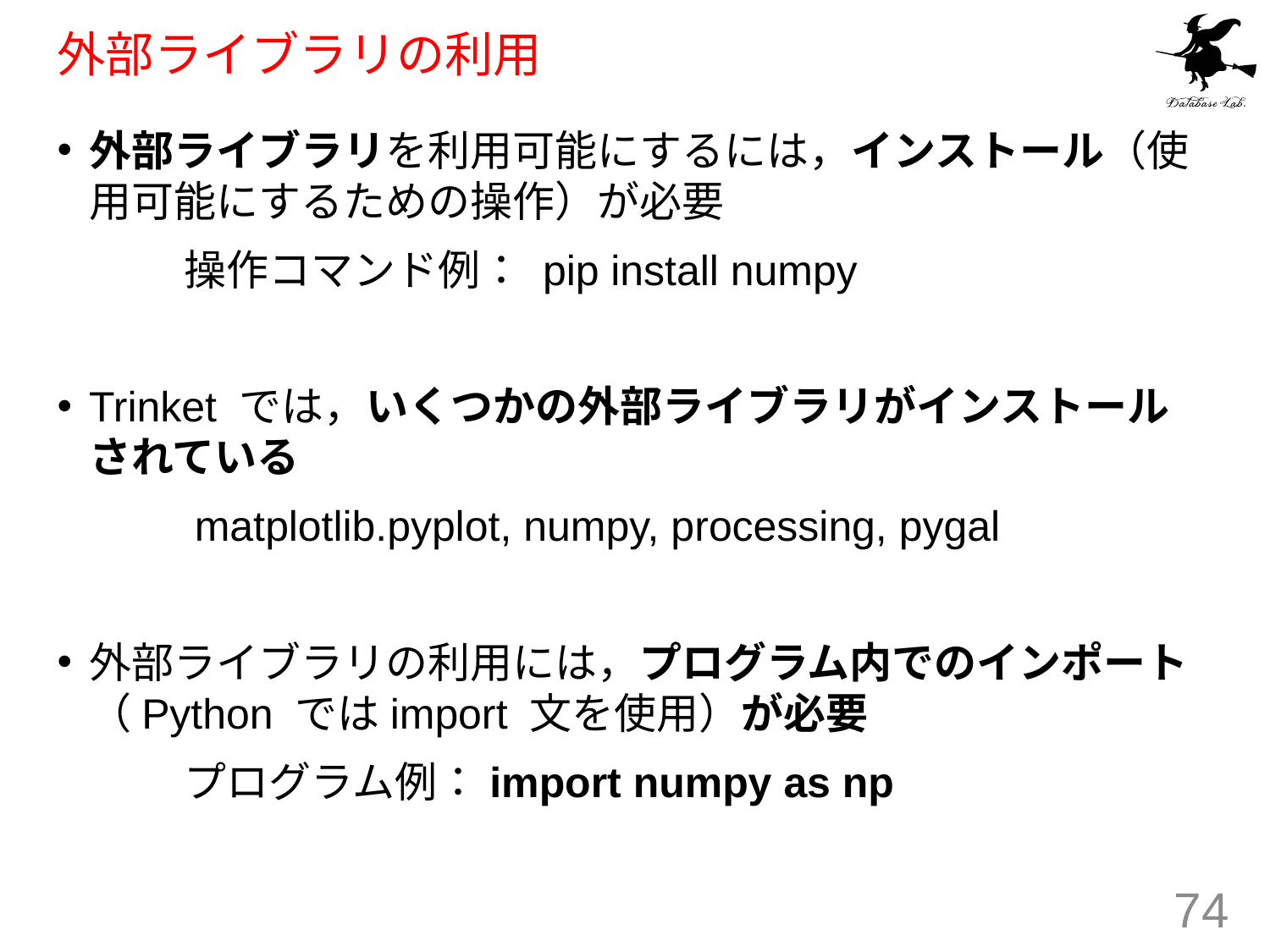

# 外部ライブラリの利用
外部ライブラリを利用可能にするには，インストール（使用可能にするための操作）が必要
	操作コマンド例： pip install numpy

Trinket では，いくつかの外部ライブラリがインストールされている
　　　matplotlib.pyplot, numpy, processing, pygal

外部ライブラリの利用には，プログラム内でのインポート（Python ではimport 文を使用）が必要
　	プログラム例：import numpy as np
74